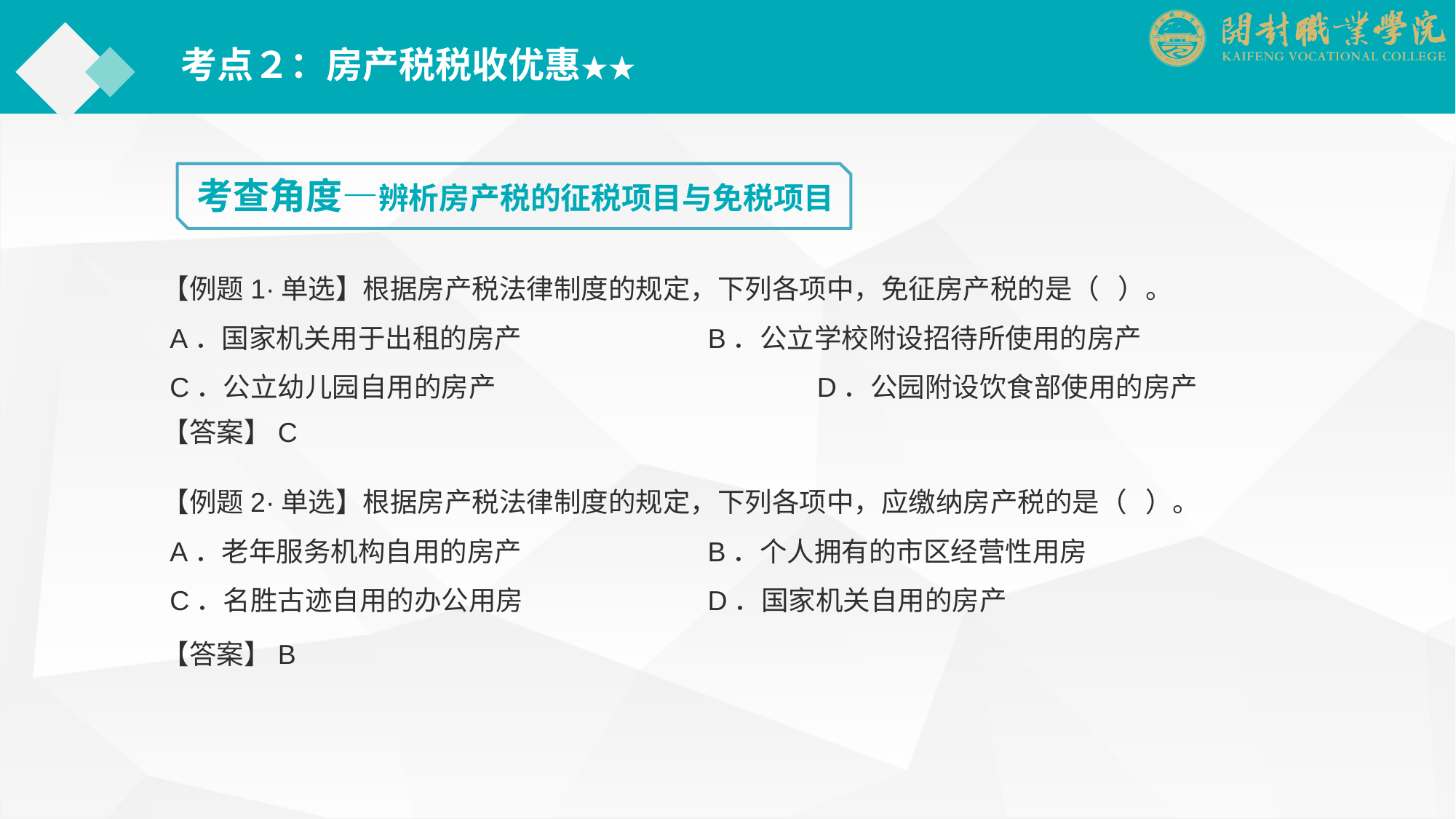

考点２：房产税税收优惠★★

考查角度—辨析房产税的征税项目与免税项目
【例题1·单选】根据房产税法律制度的规定，下列各项中，免征房产税的是（   ）。
 A．国家机关用于出租的房产		B．公立学校附设招待所使用的房产
 C．公立幼儿园自用的房产			D．公园附设饮食部使用的房产
【答案】C
【例题2·单选】根据房产税法律制度的规定，下列各项中，应缴纳房产税的是（   ）。
 A．老年服务机构自用的房产		B．个人拥有的市区经营性用房
 C．名胜古迹自用的办公用房		D．国家机关自用的房产
【答案】B